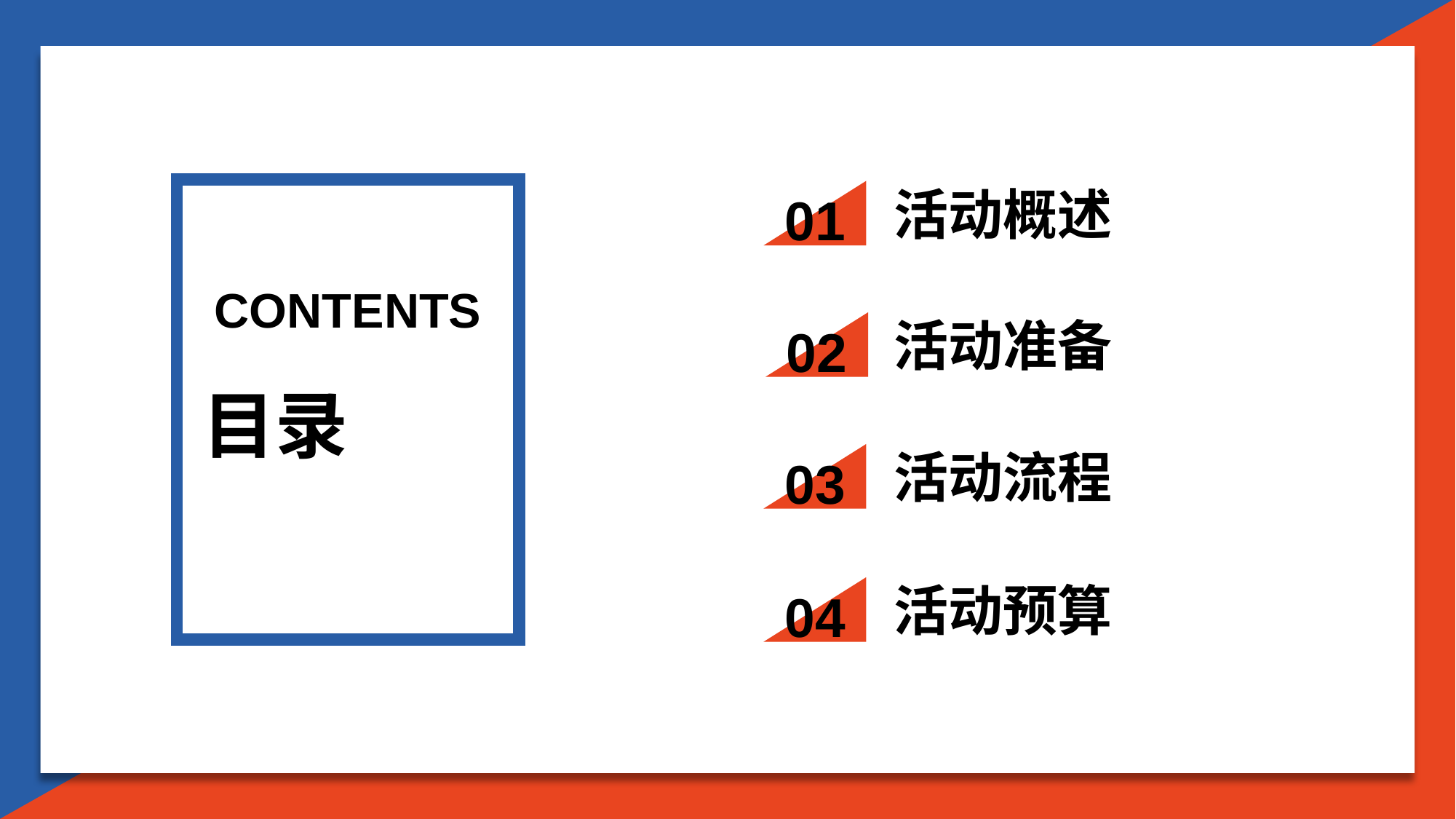

活动概述

01
CONTENTS
活动准备

02
目录
活动流程

03
活动预算

04